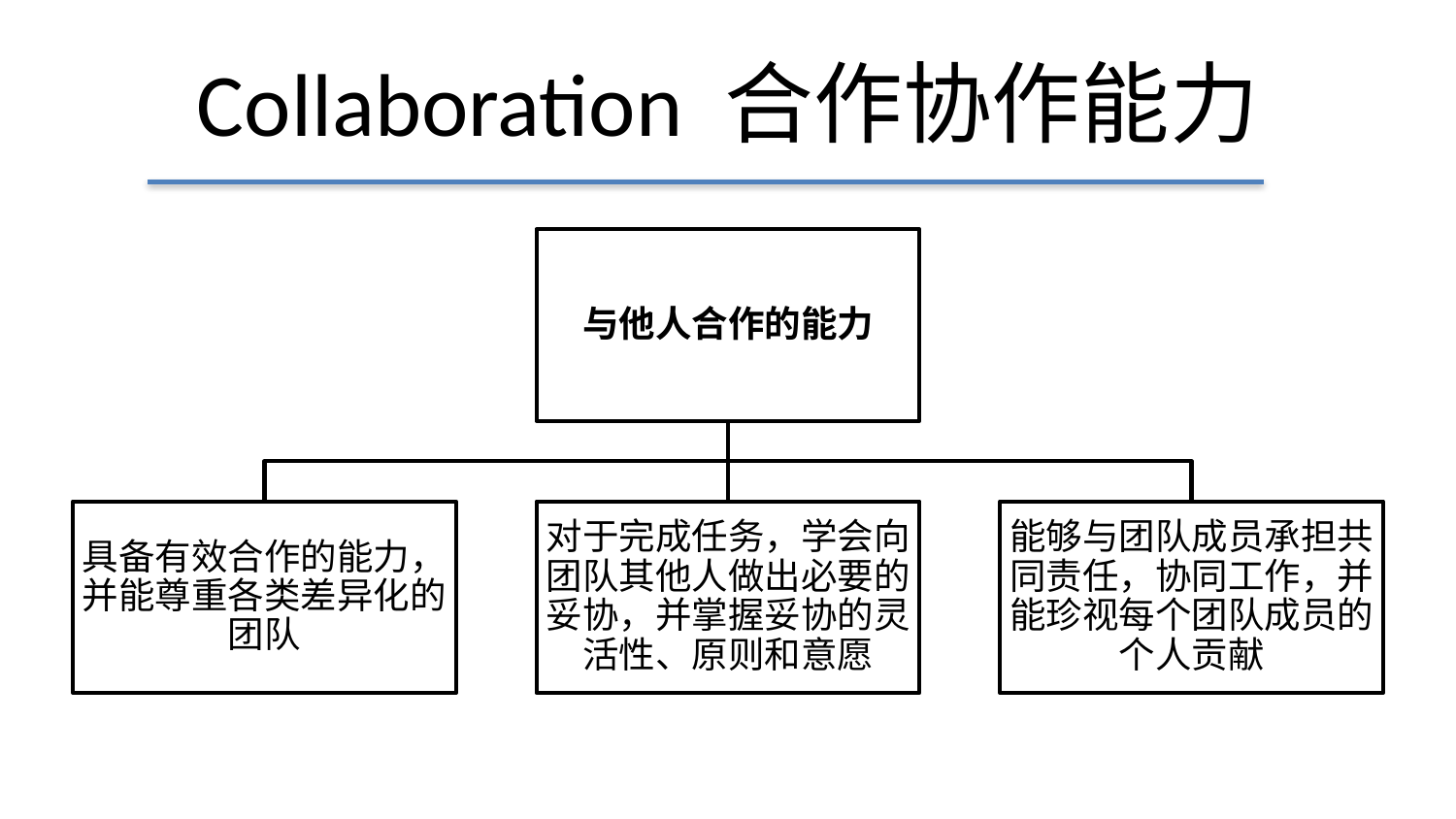

# Collaboration 合作协作能力
与他人合作的能力
具备有效合作的能力，并能尊重各类差异化的团队
对于完成任务，学会向团队其他人做出必要的妥协，并掌握妥协的灵活性、原则和意愿
能够与团队成员承担共同责任，协同工作，并能珍视每个团队成员的个人贡献